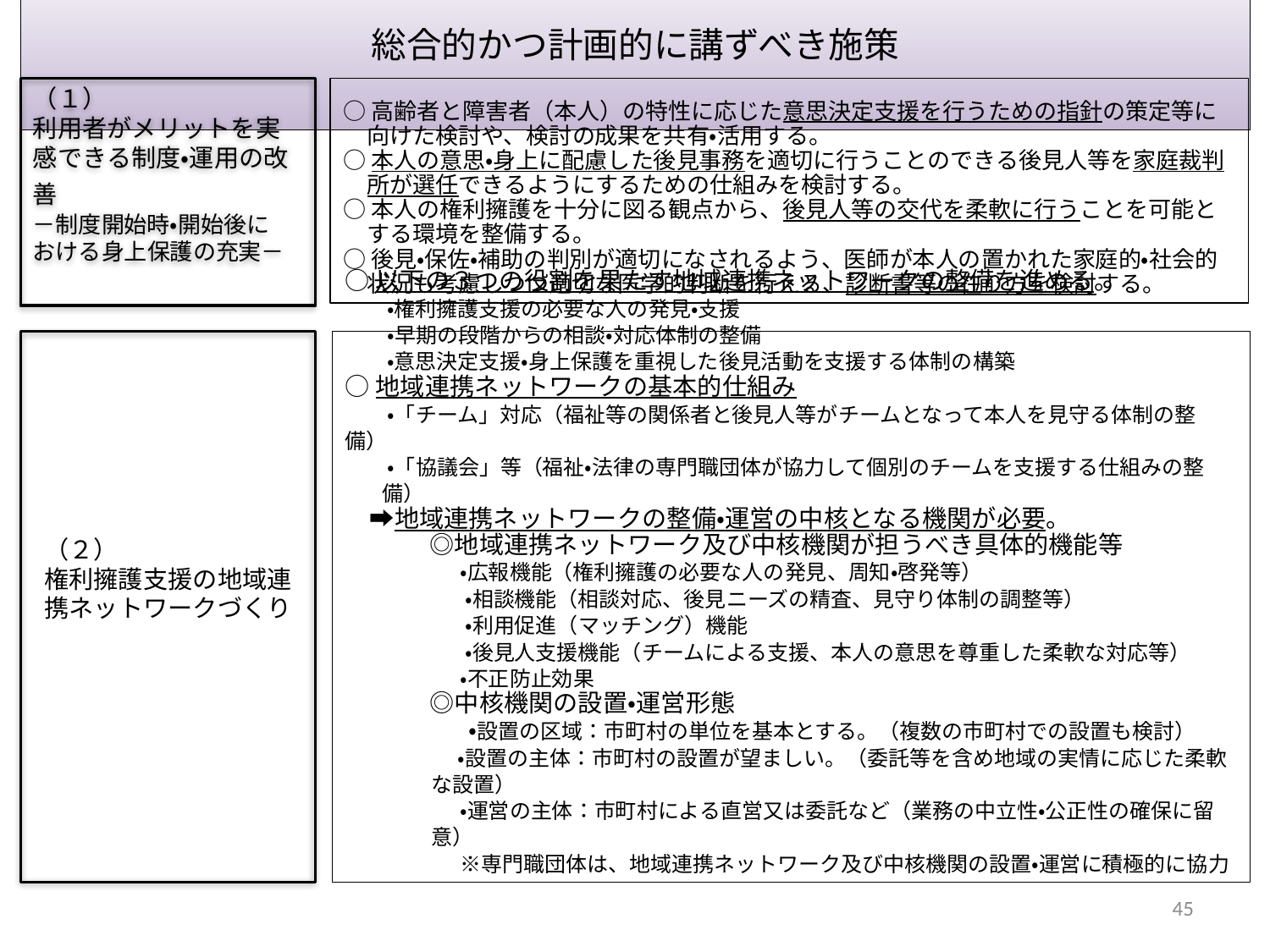

# 総合的かつ計画的に講ずべき施策

○高齢者と障害者（本人）の特性に応じた意思決定支援を行うための指針の策定等に向けた検討や、検討の成果を共有・活用する。
○本人の意思・身上に配慮した後見事務を適切に行うことのできる後見人等を家庭裁判所が選任できるようにするための仕組みを検討する。
○本人の権利擁護を十分に図る観点から、後見人等の交代を柔軟に行うことを可能とする環境を整備する。
○後見・保佐・補助の判別が適切になされるよう、医師が本人の置かれた家庭的・社会的状況も考慮しつつ適切な医学的判断を行える、診断書等の在り方を検討する。
（１）
利用者がメリットを実感できる制度・運用の改善
－制度開始時・開始後に
おける身上保護の充実－

（２）
権利擁護支援の地域連携ネットワークづくり

○以下の３つの役割を果たす地域連携ネットワークの整備を進める。
　　・権利擁護支援の必要な人の発見・支援
　　・早期の段階からの相談・対応体制の整備
　　・意思決定支援・身上保護を重視した後見活動を支援する体制の構築
○地域連携ネットワークの基本的仕組み
　　・「チーム」対応（福祉等の関係者と後見人等がチームとなって本人を見守る体制の整備）
　　・「協議会」等（福祉・法律の専門職団体が協力して個別のチームを支援する仕組みの整備）
　➡地域連携ネットワークの整備・運営の中核となる機関が必要。
　　　　◎地域連携ネットワーク及び中核機関が担うべき具体的機能等
　　　　 ・広報機能（権利擁護の必要な人の発見、周知・啓発等）
  　　　　　・相談機能（相談対応、後見ニーズの精査、見守り体制の調整等）
  　　　　　・利用促進（マッチング）機能
  　　　　　・後見人支援機能（チームによる支援、本人の意思を尊重した柔軟な対応等）
　 　　　　 ・不正防止効果
　　　　◎中核機関の設置・運営形態
　　　　　・設置の区域：市町村の単位を基本とする。（複数の市町村での設置も検討）
   　　　　  ・設置の主体：市町村の設置が望ましい。（委託等を含め地域の実情に応じた柔軟な設置）
　　　　　  ・運営の主体：市町村による直営又は委託など（業務の中立性・公正性の確保に留意）
　　　　　  ※専門職団体は、地域連携ネットワーク及び中核機関の設置・運営に積極的に協力
45